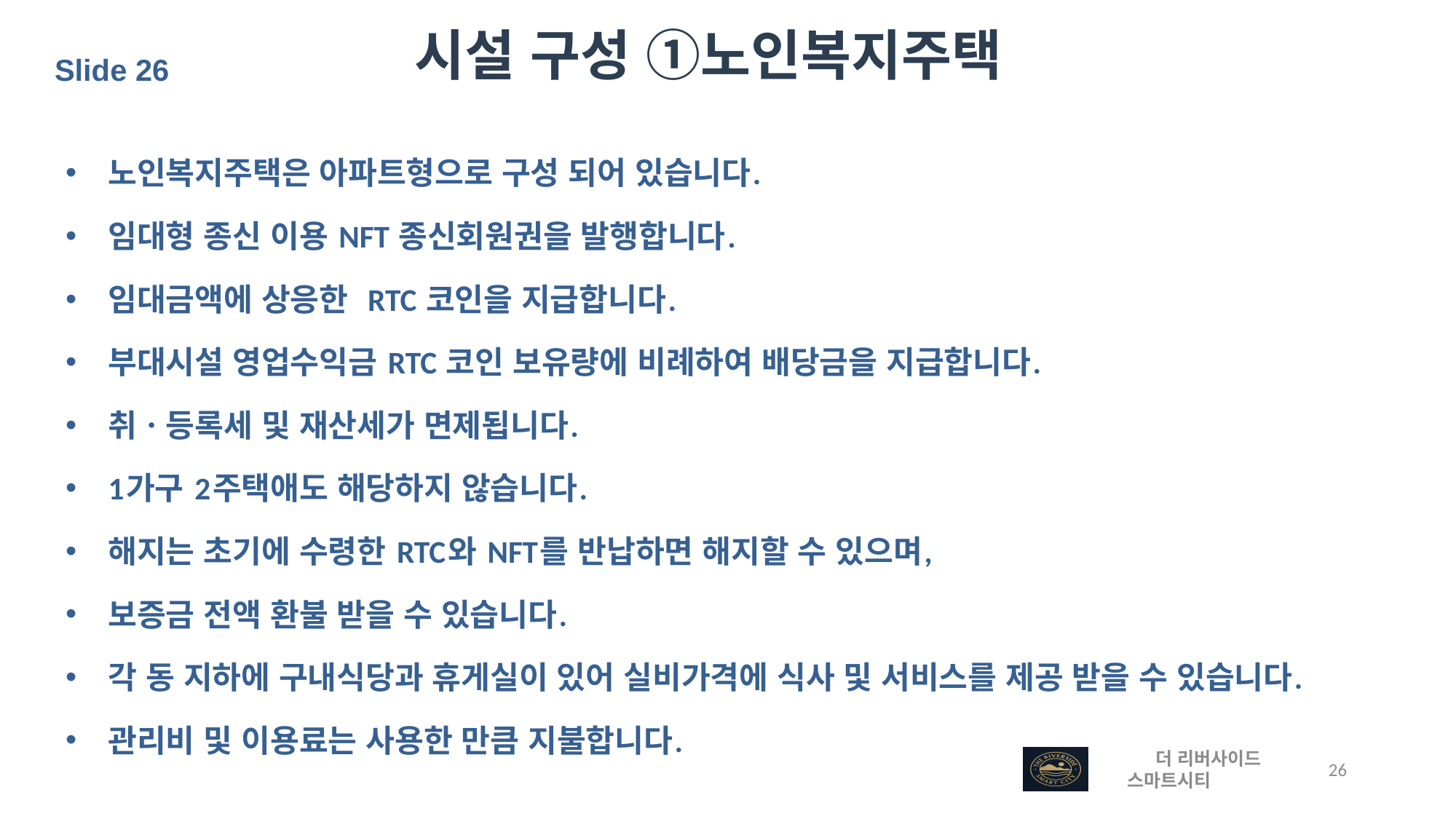

시설 구성 ①노인복지주택
Slide 26

노인복지주택은 아파트형으로 구성 되어 있습니다.
임대형 종신 이용 NFT 종신회원권을 발행합니다.
임대금액에 상응한  RTC 코인을 지급합니다.
부대시설 영업수익금 RTC 코인 보유량에 비례하여 배당금을 지급합니다.
취ㆍ등록세 및 재산세가 면제됩니다.
1가구 2주택애도 해당하지 않습니다.
해지는 초기에 수령한 RTC와 NFT를 반납하면 해지할 수 있으며,
보증금 전액 환불 받을 수 있습니다.
각 동 지하에 구내식당과 휴게실이 있어 실비가격에 식사 및 서비스를 제공 받을 수 있습니다.
관리비 및 이용료는 사용한 만큼 지불합니다.

             더 리버사이드 스마트시티
  26